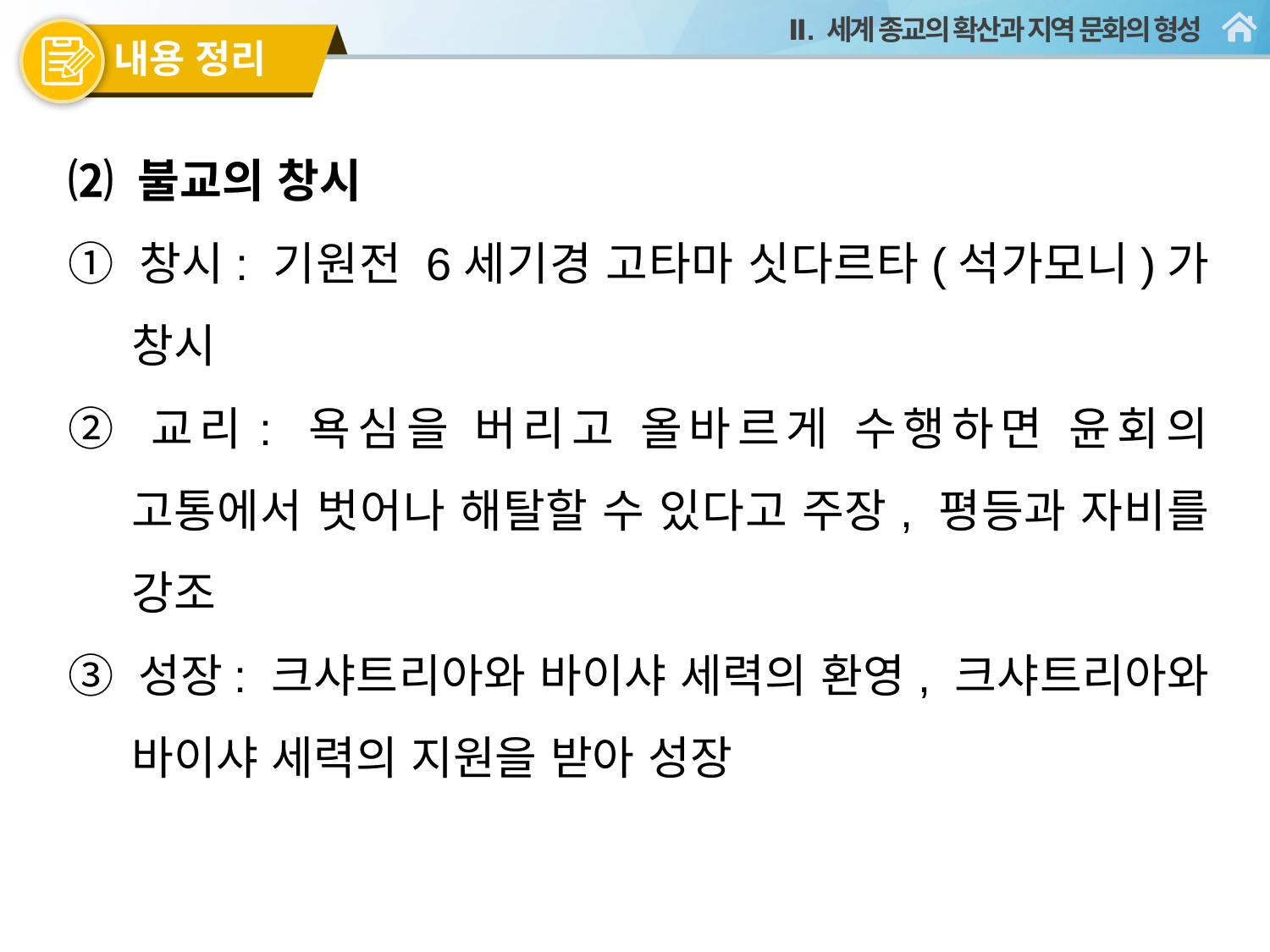

⑵ 불교의 창시
① 창시: 기원전 6세기경 고타마 싯다르타(석가모니)가 창시
② 교리: 욕심을 버리고 올바르게 수행하면 윤회의 고통에서 벗어나 해탈할 수 있다고 주장, 평등과 자비를 강조
③ 성장: 크샤트리아와 바이샤 세력의 환영, 크샤트리아와 바이샤 세력의 지원을 받아 성장